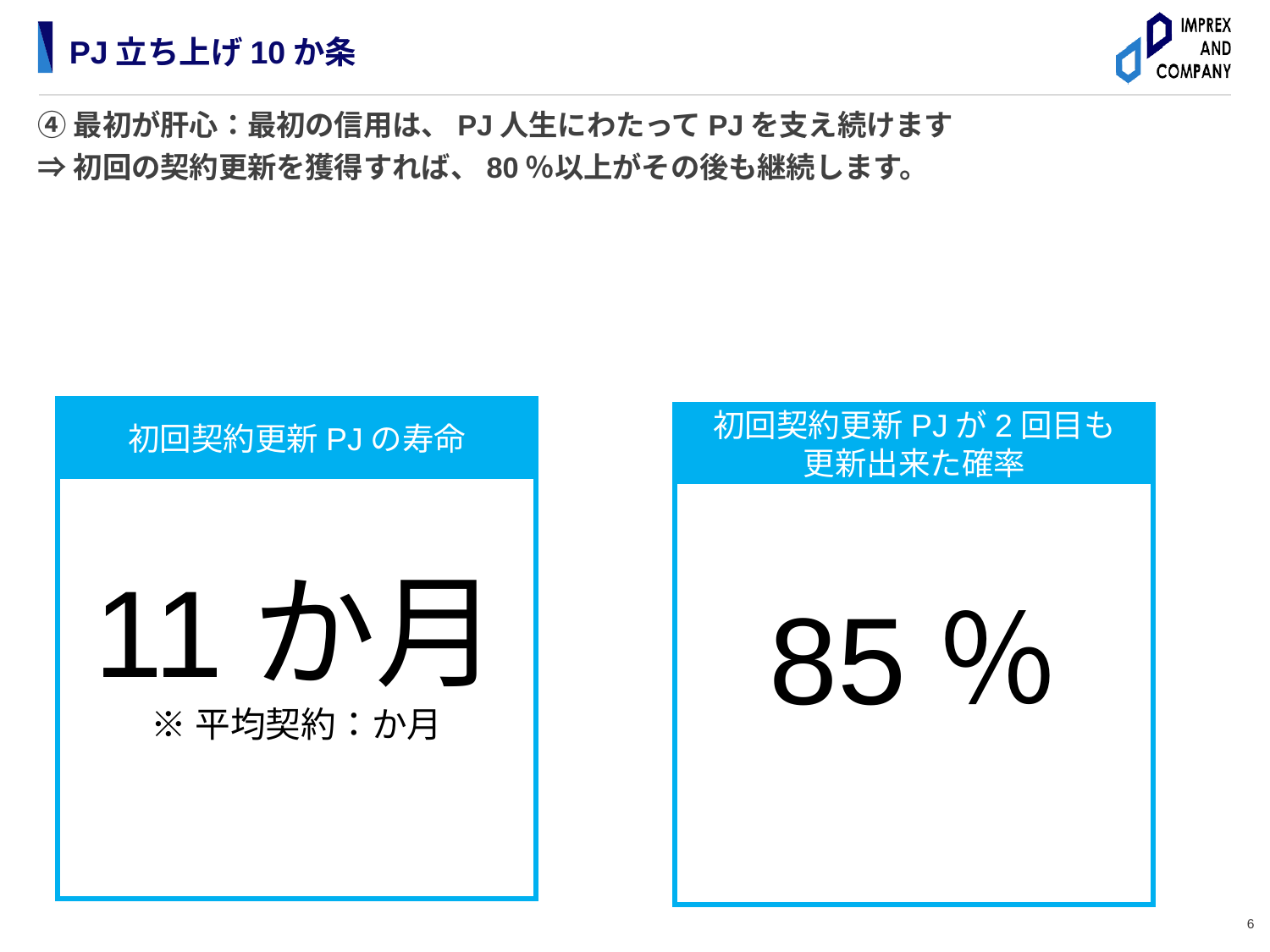

# PJ立ち上げ10か条
④最初が肝心：最初の信用は、PJ人生にわたってPJを支え続けます
⇒初回の契約更新を獲得すれば、80％以上がその後も継続します。
11か月
※平均契約：か月
初回契約更新PJの寿命
85％
初回契約更新PJが2回目も
更新出来た確率
6